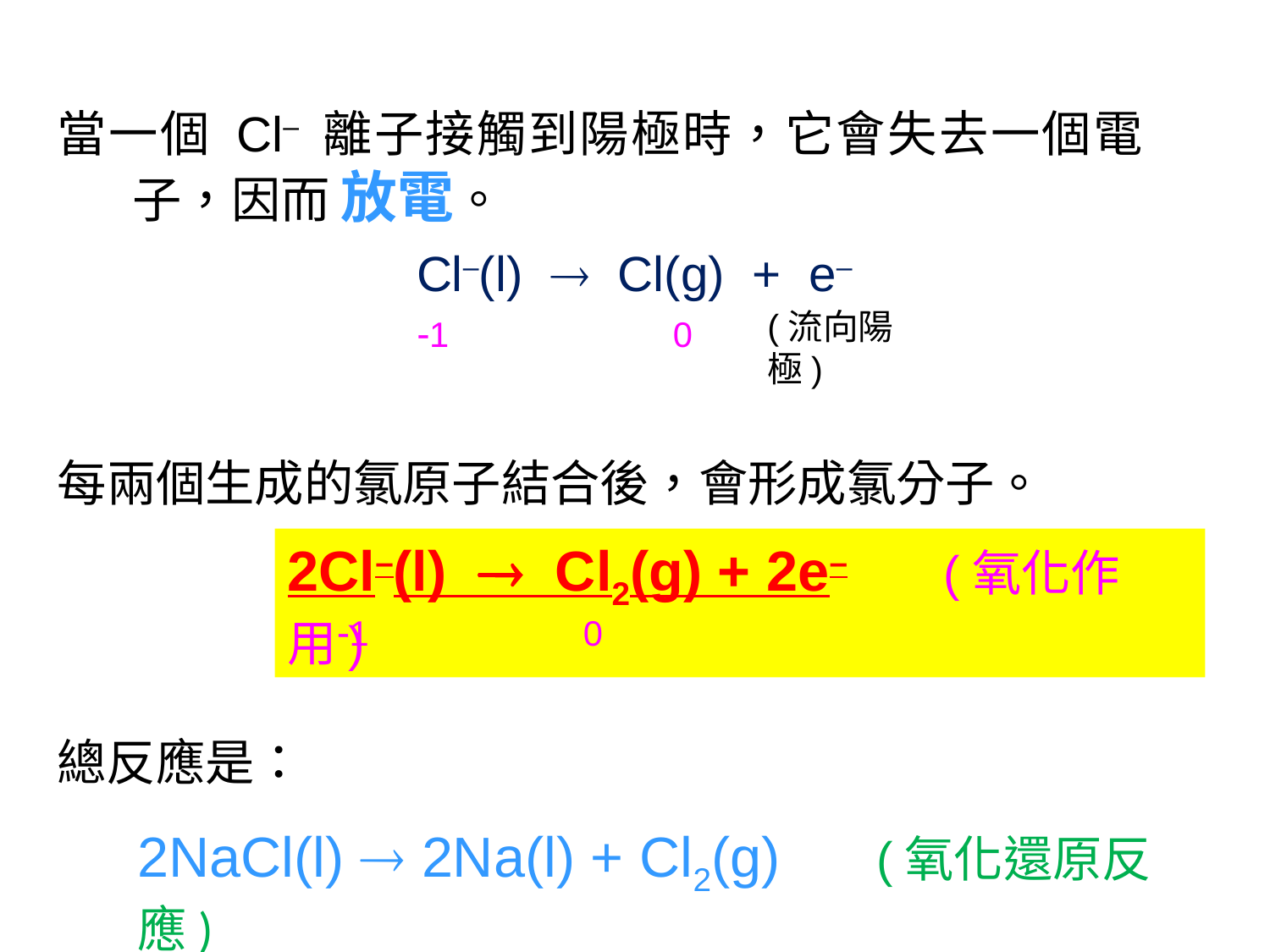

當一個 Cl– 離子接觸到陽極時，它會失去一個電子，因而 放電。
Cl–(l)  →  Cl(g)  +  e–
(流向陽極)
−1                       0
每兩個生成的氯原子結合後，會形成氯分子。
2Cl–(l)  →  Cl2(g) + 2e–       (氧化作用)
−1                      0
總反應是：
2NaCl(l) → 2Na(l) + Cl2(g)       (氧化還原反應)